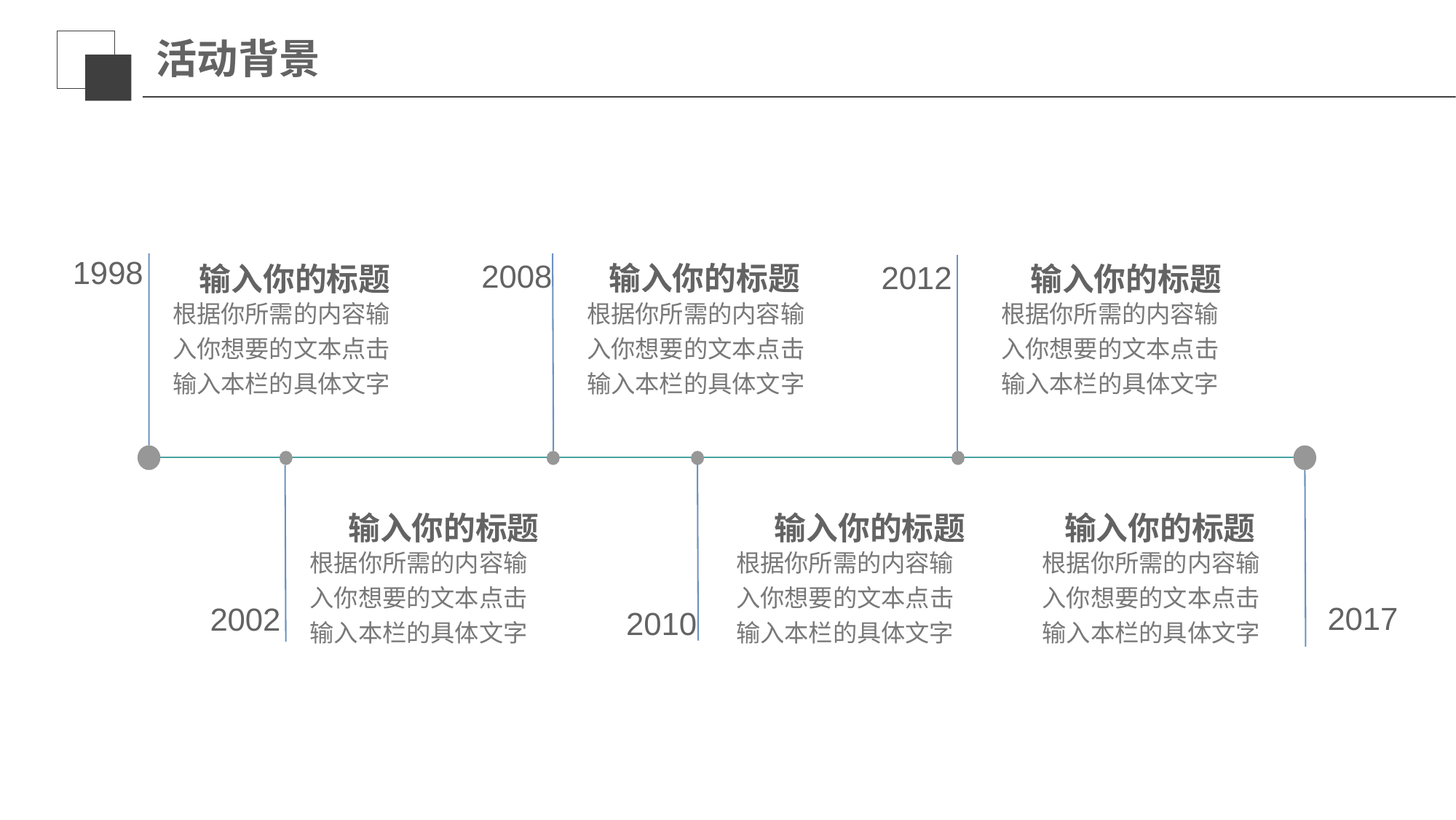

# 活动背景
输入你的标题
输入你的标题
输入你的标题
1998
2008
2012
根据你所需的内容输入你想要的文本点击输入本栏的具体文字
根据你所需的内容输入你想要的文本点击输入本栏的具体文字
根据你所需的内容输入你想要的文本点击输入本栏的具体文字

输入你的标题
输入你的标题
输入你的标题
根据你所需的内容输入你想要的文本点击输入本栏的具体文字
根据你所需的内容输入你想要的文本点击输入本栏的具体文字
根据你所需的内容输入你想要的文本点击输入本栏的具体文字
2017
2002
2010